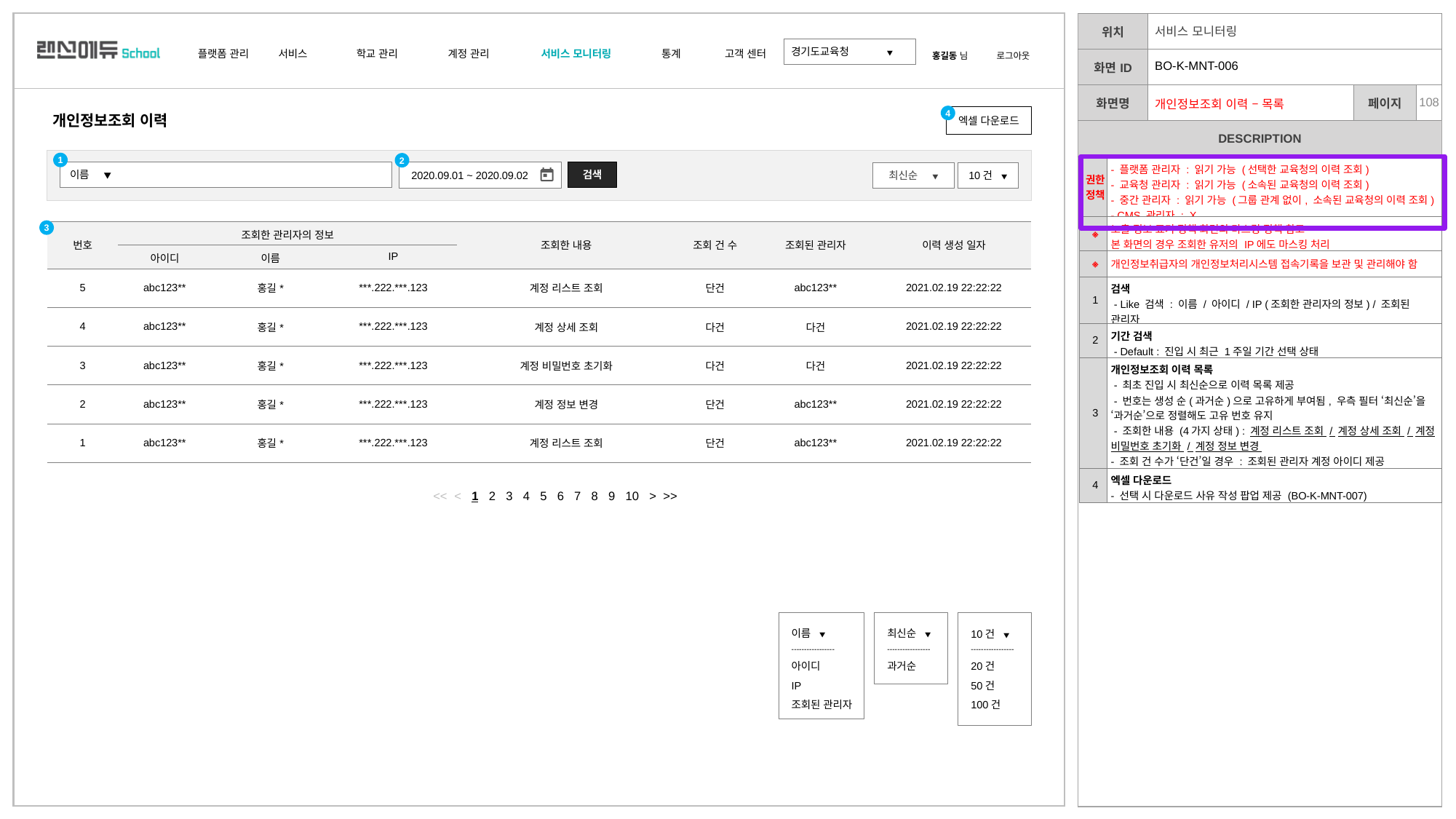

| Ver | Description |
| --- | --- |
| 3.0.0 | 서비스 모니터링 >개인정보조회 이력 메뉴&화면 신규 추가 |
| 3.0.2 | 권한 정책 구체화 <1> 검색 필터 정의 추가, ‘조회된 관리자‘ 추가 <3> 아이디 마스킹 방식 변경, 번호 부여 방식 추가 |
| 3.0.5 | <4>엑셀 다운로드 버튼 선택 시 정의 변경 (팝업 제공) |
|  | 서비스 모니터링 |  |  |
| --- | --- | --- | --- |
|  | BO-K-MNT-006 |  |  |
|  | 개인정보조회 이력 – 목록 |  |  |
4
엑셀 다운로드
개인정보조회 이력

1
2

| 권한 정책 | - 플랫폼 관리자 : 읽기 가능 (선택한 교육청의 이력 조회) - 교육청 관리자 : 읽기 가능 (소속된 교육청의 이력 조회) - 중간 관리자 : 읽기 가능 (그룹 관계 없이, 소속된 교육청의 이력 조회) - CMS 관리자 : X |
| --- | --- |
| ※ | 노출 정보 표기 정책 화면의 마스킹 정책 참고 본 화면의 경우 조회한 유저의 IP에도 마스킹 처리 |
| ※ | 개인정보취급자의 개인정보처리시스템 접속기록을 보관 및 관리해야 함 |
| 1 | 검색 - Like 검색 : 이름 / 아이디 / IP (조회한 관리자의 정보) / 조회된 관리자 |
| 2 | 기간 검색 - Default : 진입 시 최근 1주일 기간 선택 상태 |
| 3 | 개인정보조회 이력 목록 - 최초 진입 시 최신순으로 이력 목록 제공 - 번호는 생성 순(과거순)으로 고유하게 부여됨, 우측 필터 ‘최신순’을 ‘과거순’으로 정렬해도 고유 번호 유지 - 조회한 내용 (4가지 상태) : 계정 리스트 조회 / 계정 상세 조회 / 계정 비밀번호 초기화 / 계정 정보 변경 - 조회 건 수가 ‘단건’일 경우 : 조회된 관리자 계정 아이디 제공 - 조회 건 수가 ‘다건’일 경우 : 조회된 관리자 ‘다건‘ txt 제공 |
| 4 | 엑셀 다운로드 - 선택 시 다운로드 사유 작성 팝업 제공 (BO-K-MNT-007) |

 이름     ▼
검색
2020.09.01 ~ 2020.09.02

최신순     ▼
10건   ▼
3
| 번호 | 조회한 관리자의 정보 |  |  | 조회한 내용 | 조회 건 수 | 조회된 관리자 | 이력 생성 일자 |
| --- | --- | --- | --- | --- | --- | --- | --- |
|  | 아이디 | 이름 | IP |  |  |  |  |
| 5 | abc123\*\* | 홍길\* | \*\*\*.222.\*\*\*.123 | 계정 리스트 조회 | 단건 | abc123\*\* | 2021.02.19 22:22:22 |
| 4 | abc123\*\* | 홍길\* | \*\*\*.222.\*\*\*.123 | 계정 상세 조회 | 다건 | 다건 | 2021.02.19 22:22:22 |
| 3 | abc123\*\* | 홍길\* | \*\*\*.222.\*\*\*.123 | 계정 비밀번호 초기화 | 다건 | 다건 | 2021.02.19 22:22:22 |
| 2 | abc123\*\* | 홍길\* | \*\*\*.222.\*\*\*.123 | 계정 정보 변경 | 단건 | abc123\*\* | 2021.02.19 22:22:22 |
| 1 | abc123\*\* | 홍길\* | \*\*\*.222.\*\*\*.123 | 계정 리스트 조회 | 단건 | abc123\*\* | 2021.02.19 22:22:22 |
<<  <   1   2   3   4   5   6   7   8   9   10   >  >>
이름   ▼
-----------------
아이디
IP
조회된 관리자
최신순   ▼
-----------------
과거순
10건   ▼
-----------------
20건
50건
100건